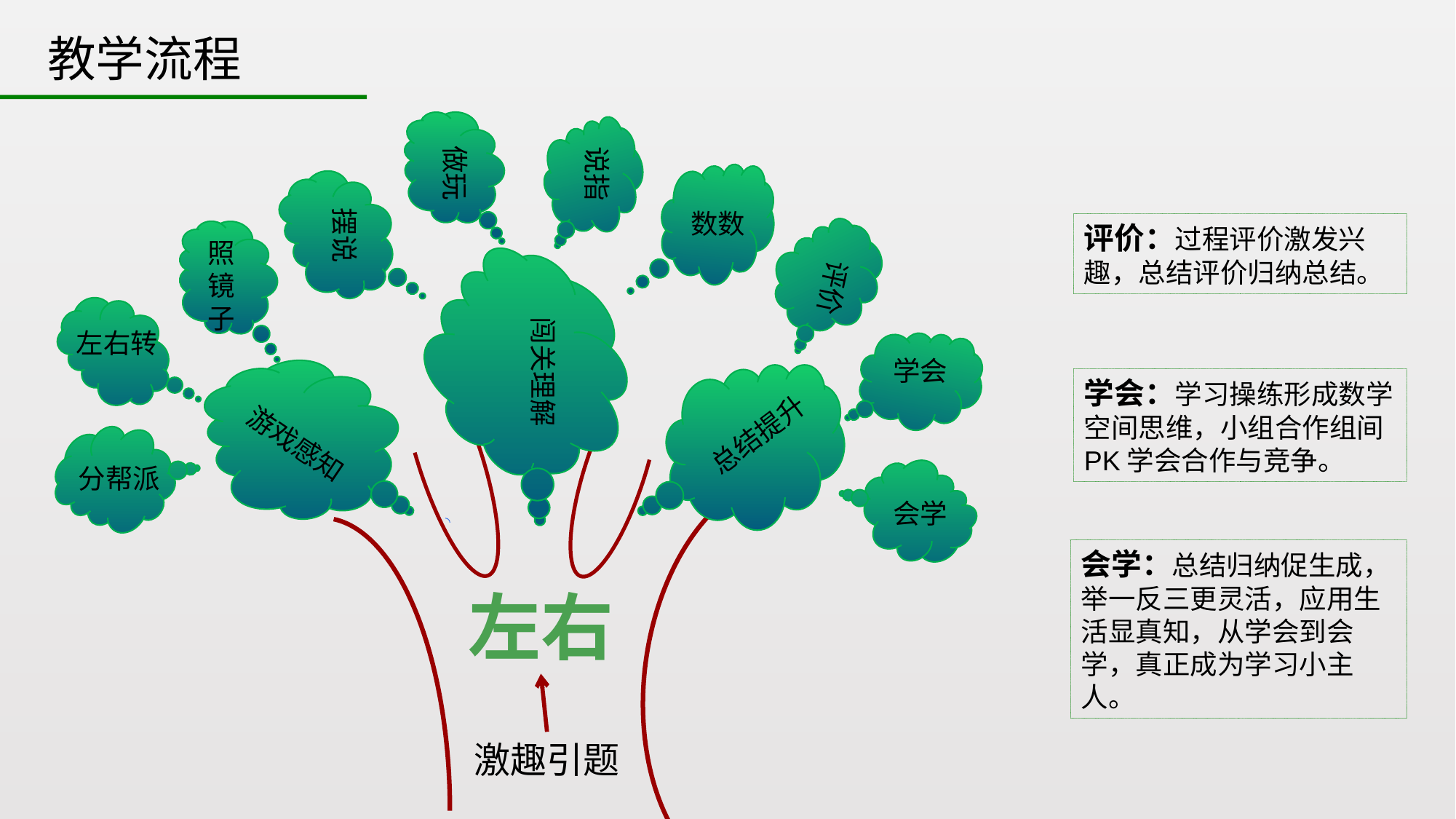

教学流程

做玩
说指

摆说
数数
评价：过程评价激发兴趣，总结评价归纳总结。

评价
照镜子

闯关理解
左右转

学会

总结提升
学会：学习操练形成数学空间思维，小组合作组间PK学会合作与竞争。
游戏感知

分帮派

会学

会学：总结归纳促生成，举一反三更灵活，应用生活显真知，从学会到会学，真正成为学习小主人。
左右
激趣引题